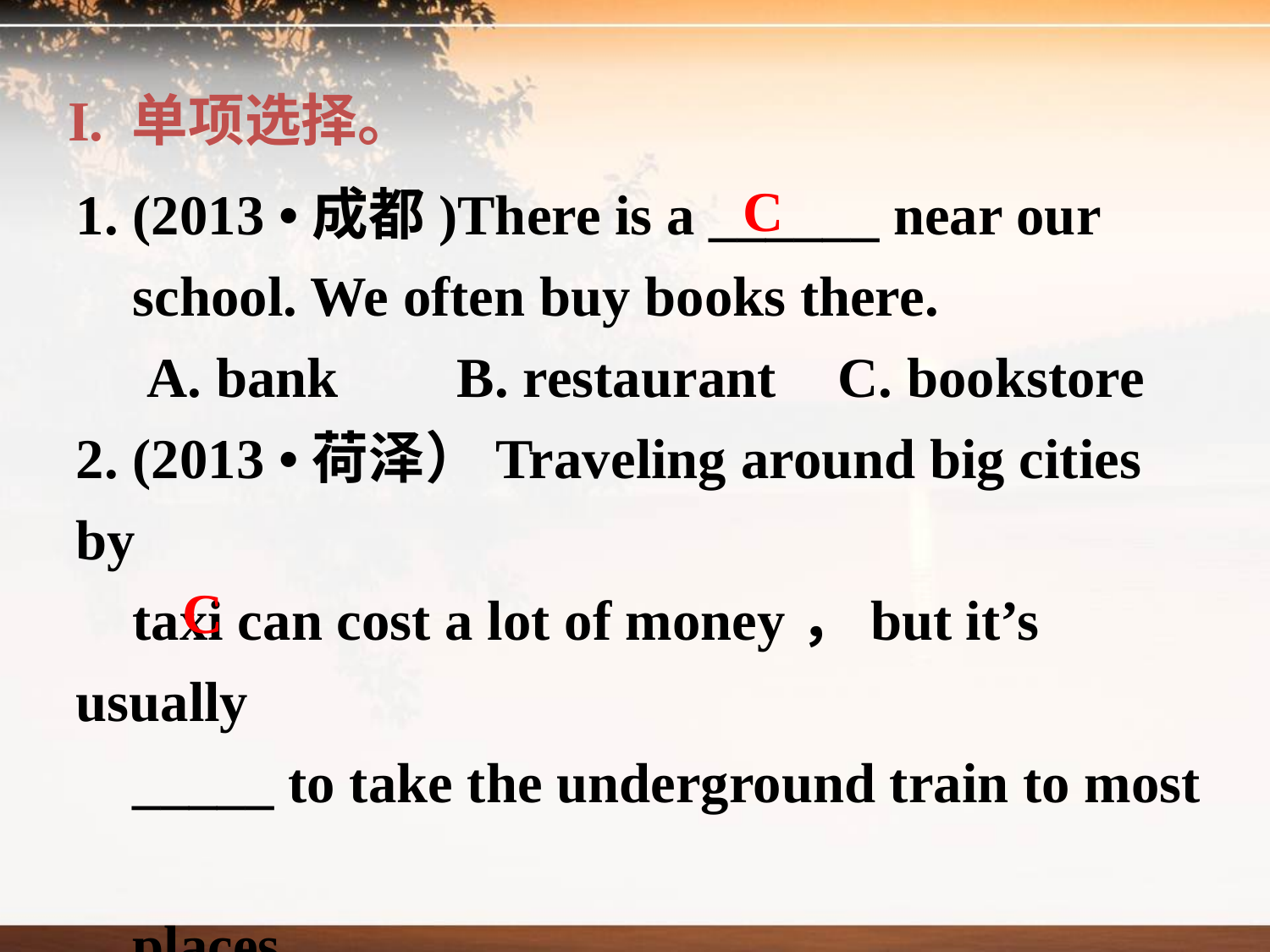

I. 单项选择。
1. (2013 •成都)There is a ______ near our
    school. We often buy books there.
     A. bank	B. restaurant	C. bookstore
2. (2013 •荷泽）Traveling around big cities by
    taxi can cost a lot of money，but it’s usually
    _____ to take the underground train to most
    places.
A. amazing	          B. expensive
C. convenient	 D. exciting
C
C